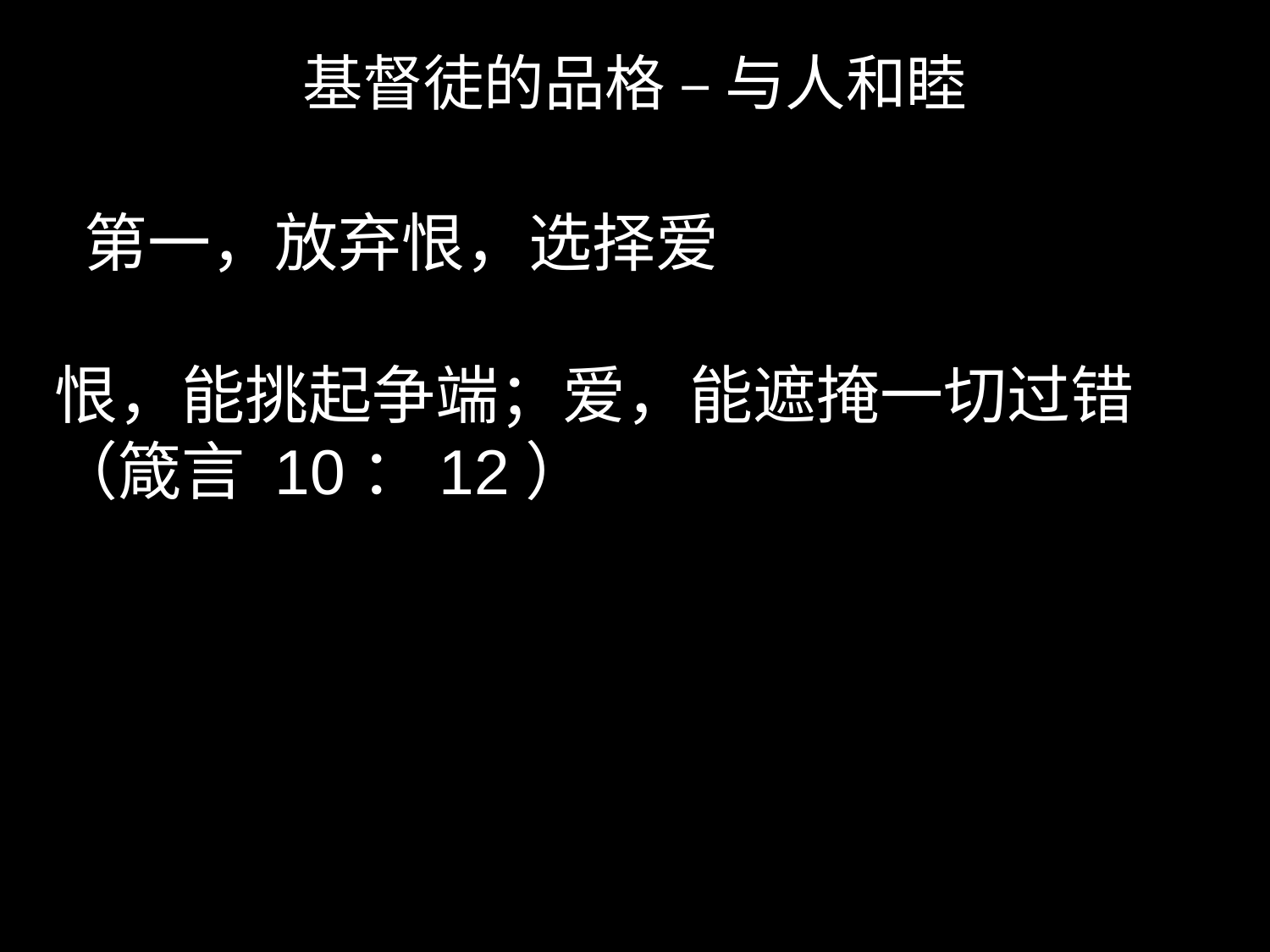

# 基督徒的品格 – 与人和睦
 第一，放弃恨，选择爱

恨，能挑起争端；爱，能遮掩一切过错（箴言 10：12）